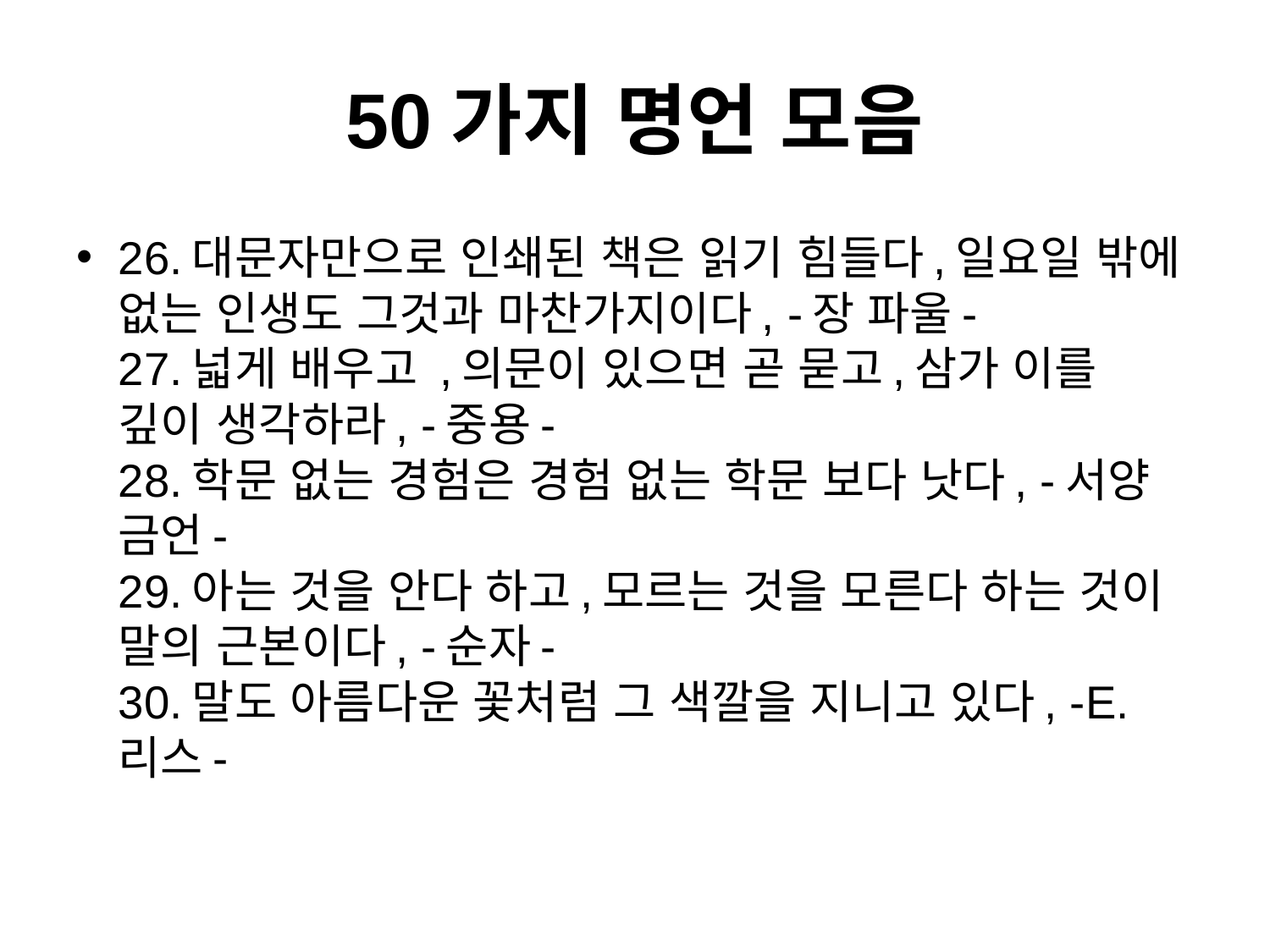

# 50가지 명언 모음
26.대문자만으로 인쇄된 책은 읽기 힘들다,일요일 밖에 없는 인생도 그것과 마찬가지이다, -장 파울-
27.넓게 배우고 ,의문이 있으면 곧 묻고,삼가 이를 깊이 생각하라, -중용-
28.학문 없는 경험은 경험 없는 학문 보다 낫다, -서양 금언-
29.아는 것을 안다 하고,모르는 것을 모른다 하는 것이 말의 근본이다, -순자-
30.말도 아름다운 꽃처럼 그 색깔을 지니고 있다, -E.리스-